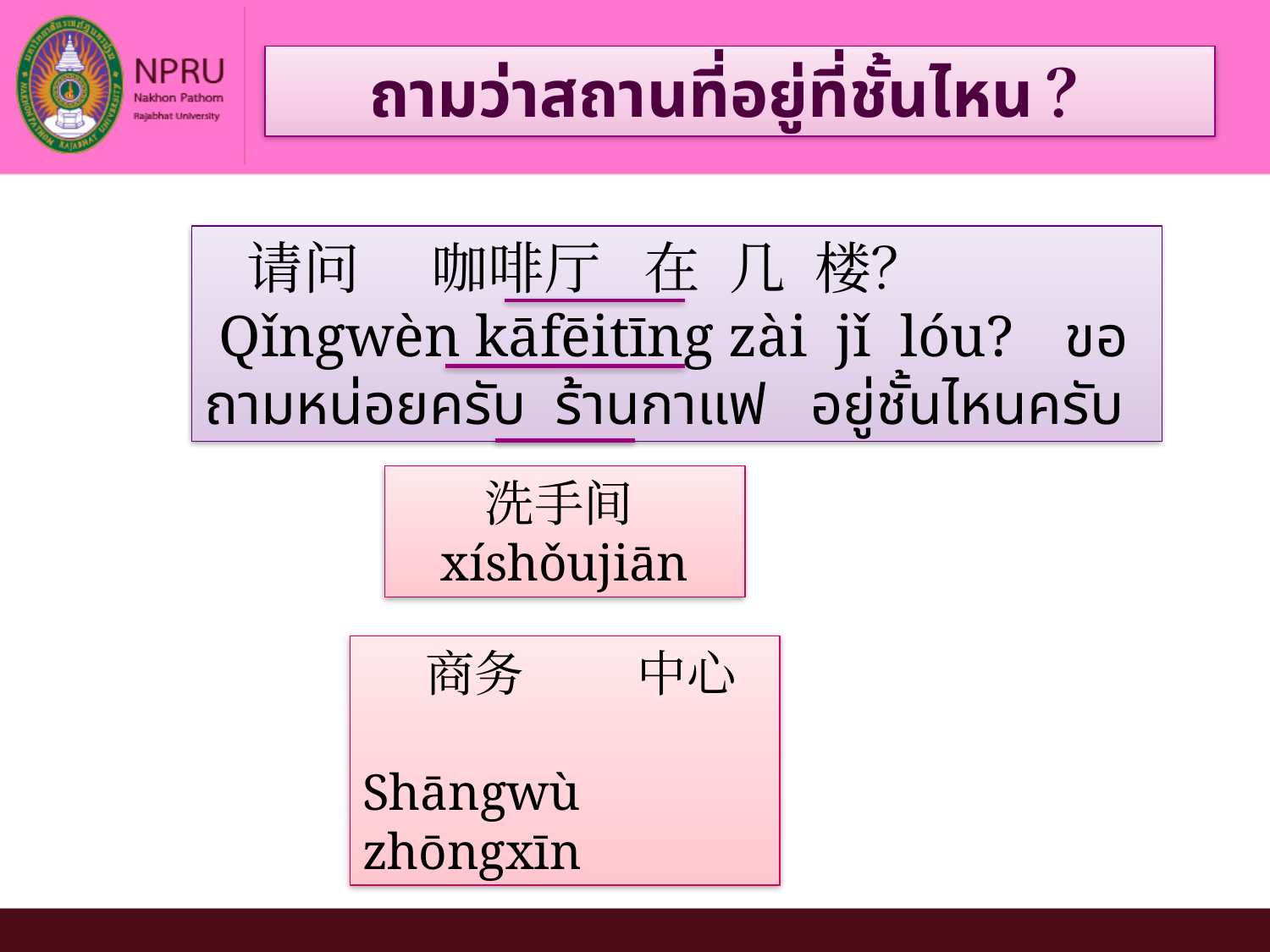

# ถามว่าสถานที่อยู่ที่ชั้นไหน？
  请问     咖啡厅   在  几  楼？
 Qǐngwèn kāfēitīng zài  jǐ  lóu?    ขอถามหน่อยครับ  ร้านกาแฟ   อยู่ชั้นไหนครับ

洗手间xíshǒujiān
    商务         中心
Shāngwù zhōngxīn